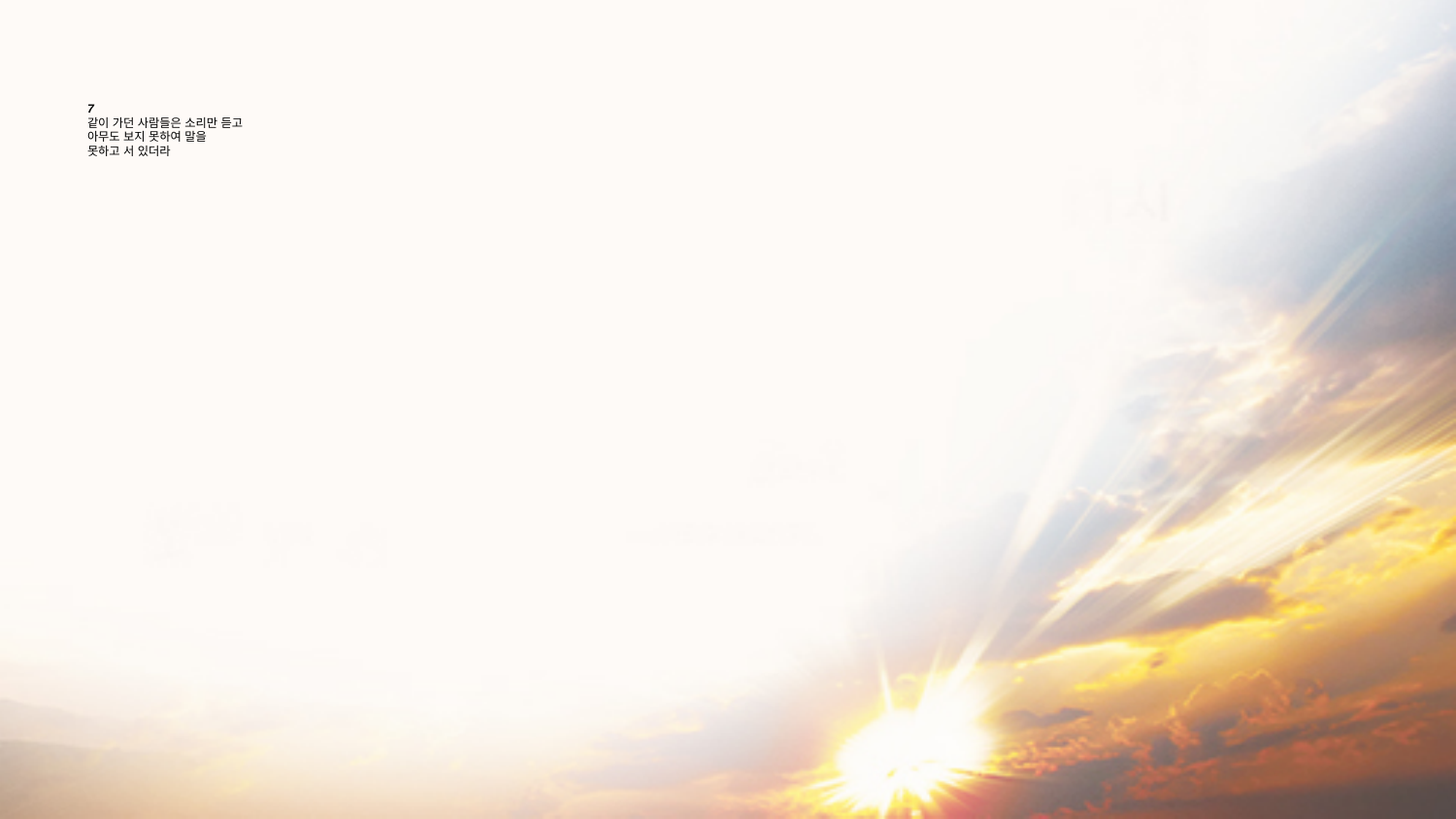

# 7 같이 가던 사람들은 소리만 듣고 아무도 보지 못하여 말을 못하고 서 있더라